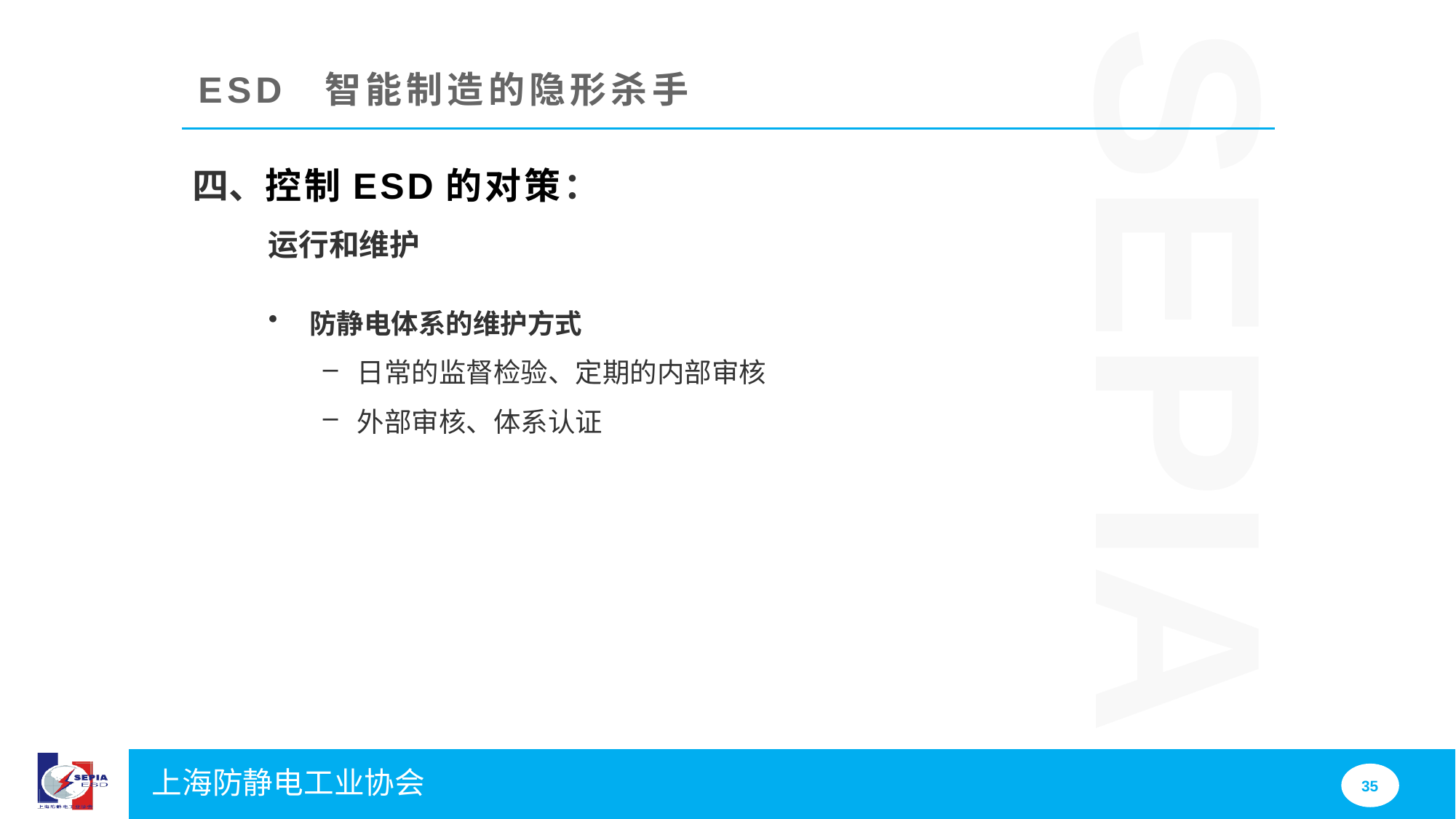

ESD  智能制造的隐形杀手
四、控制ESD的对策：
运行和维护
防静电体系的维护方式
日常的监督检验、定期的内部审核
外部审核、体系认证